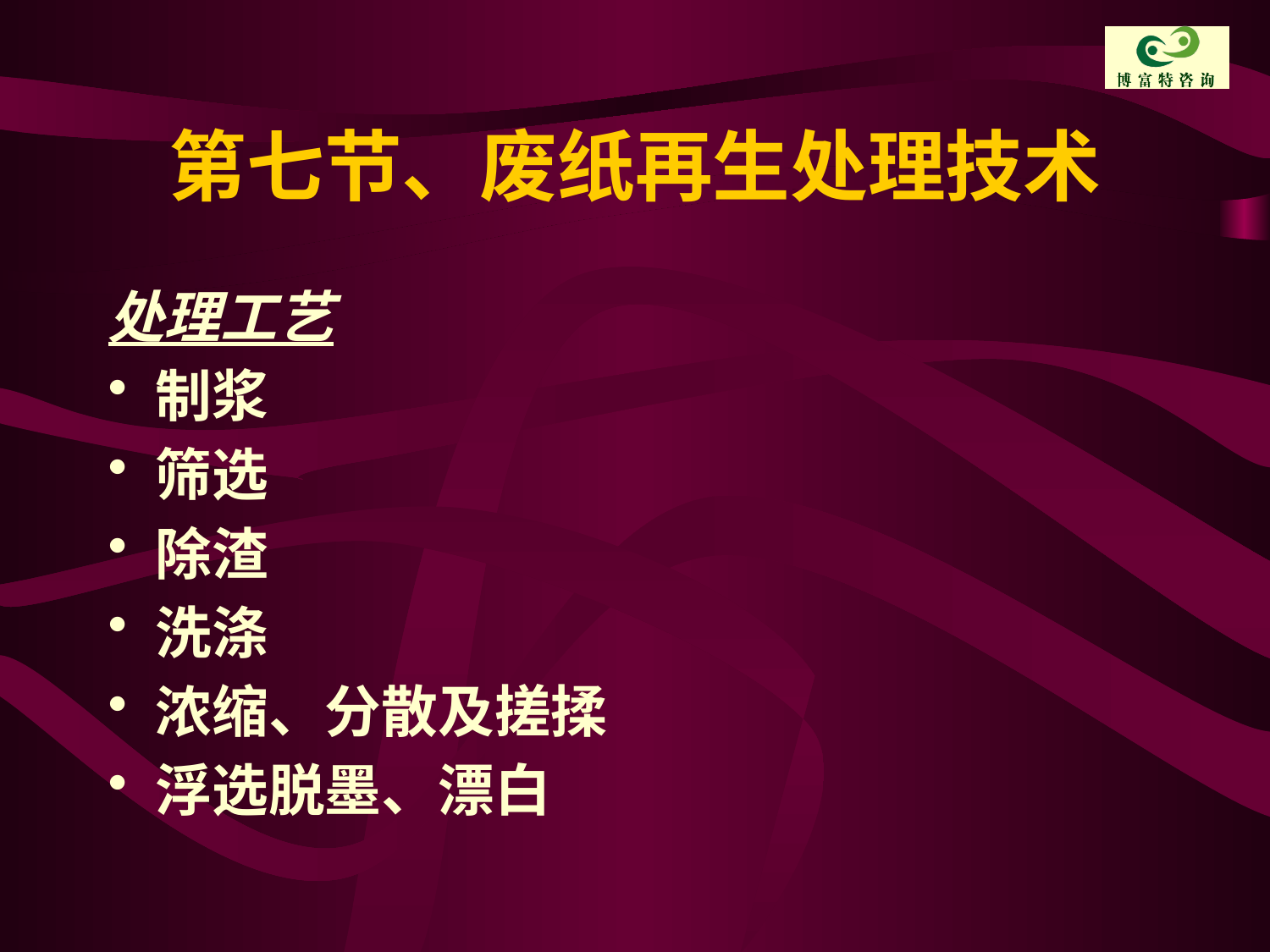

# 第七节、废纸再生处理技术
处理工艺
制浆
筛选
除渣
洗涤
浓缩、分散及搓揉
浮选脱墨、漂白